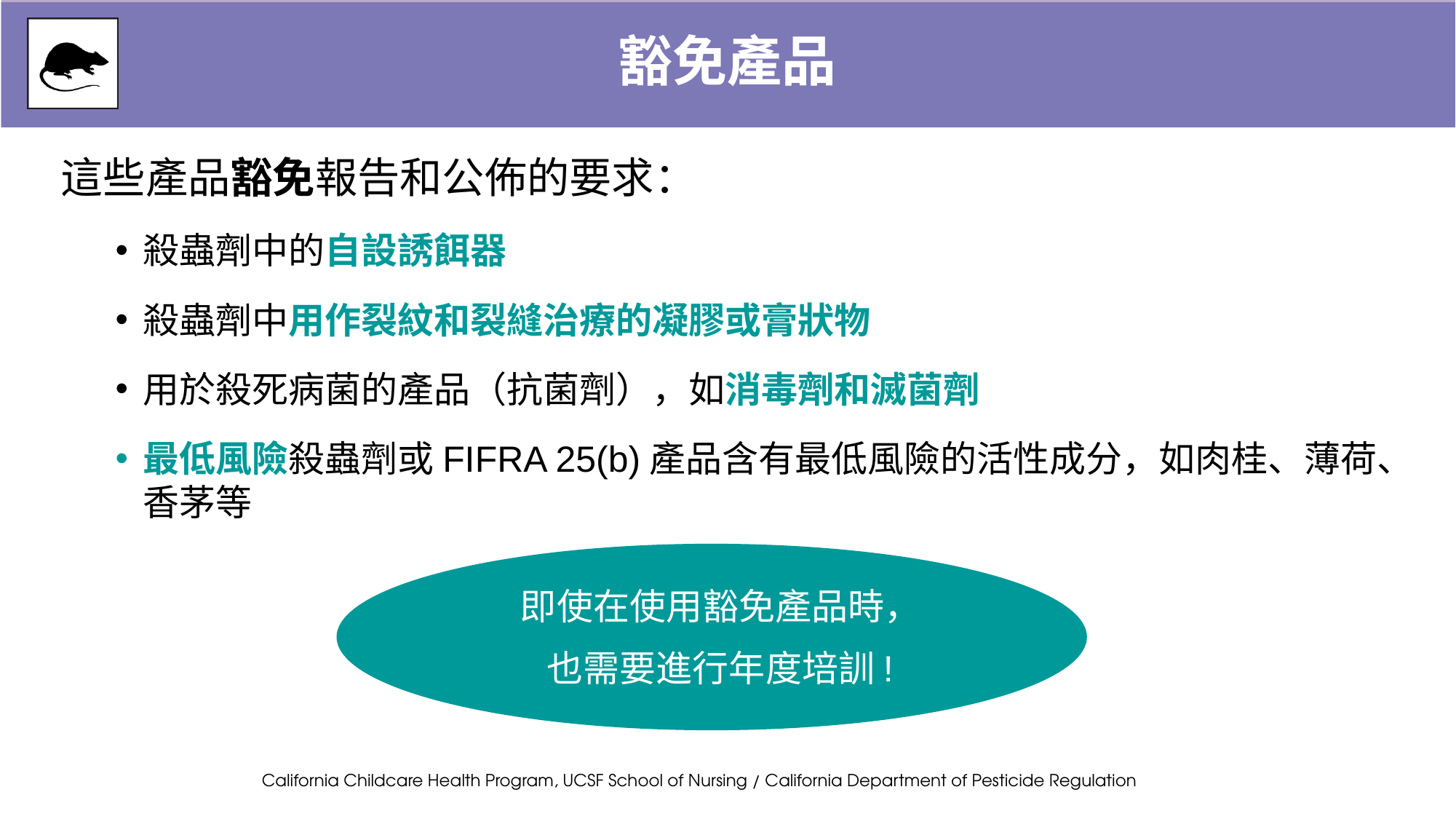

豁免產品
這些產品豁免報告和公佈的要求：
殺蟲劑中的自設誘餌器
殺蟲劑中用作裂紋和裂縫治療的凝膠或膏狀物
用於殺死病菌的產品（抗菌劑），如消毒劑和滅菌劑
最低風險殺蟲劑或FIFRA 25(b)產品含有最低風險的活性成分，如肉桂、薄荷、香茅等

即使在使用豁免產品時，
也需要進行年度培訓!